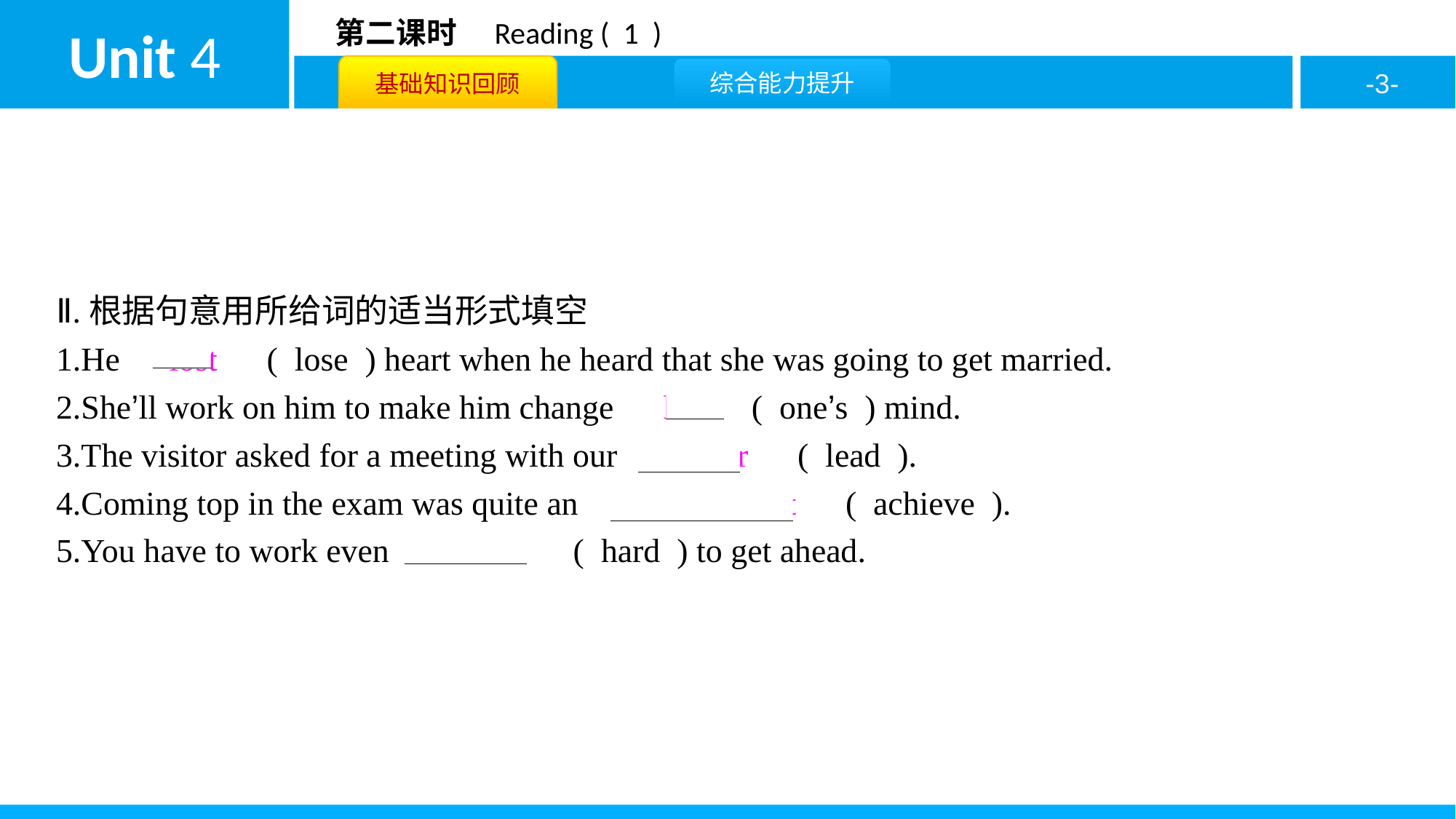

Ⅱ.根据句意用所给词的适当形式填空
1.He　lost　(  lose  ) heart when he heard that she was going to get married.
2.She’ll work on him to make him change　his　(  one’s  ) mind.
3.The visitor asked for a meeting with our　leader　(  lead  ).
4.Coming top in the exam was quite an　achievement　(  achieve  ).
5.You have to work even　harder　(  hard  ) to get ahead.